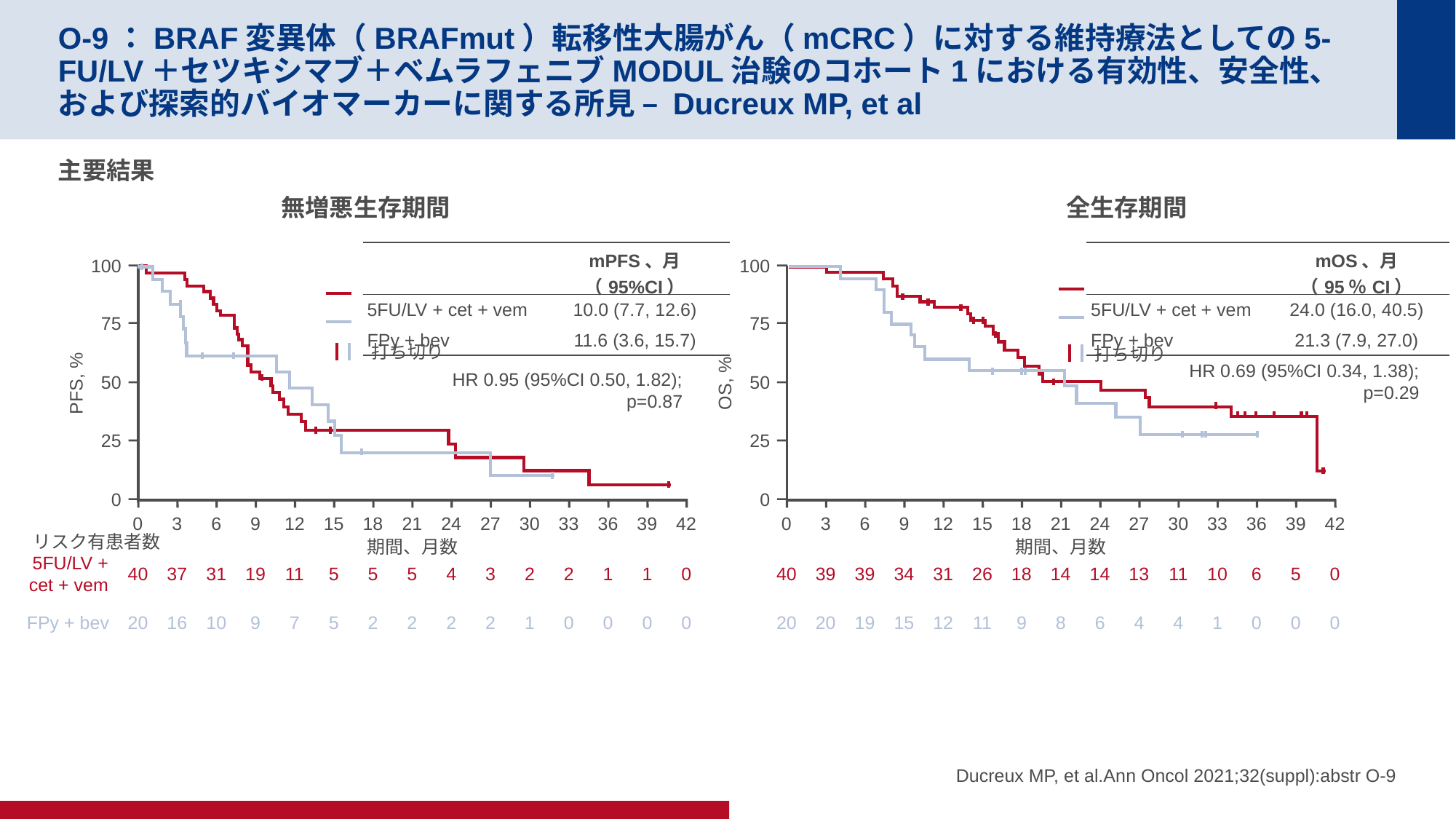

# O-9：BRAF変異体（BRAFmut）転移性大腸がん（mCRC）に対する維持療法としての5-FU/LV＋セツキシマブ＋ベムラフェニブMODUL治験のコホート1における有効性、安全性、および探索的バイオマーカーに関する所見 – Ducreux MP, et al
主要結果
無増悪生存期間
100

75

50
PFS, %

25

0

打ち切り

0
3
6
9
12
15
18
21
24
27
30
33
36
39
42
リスク有患者数
期間、月数
5FU/LV +
cet + vem
40
37
31
19
11
5
5
5
4
3
2
2
1
1
0
FPy + bev
20
16
10
9
7
5
2
2
2
2
1
0
0
0
0
全生存期間
|  | mPFS、月（95%CI） |
| --- | --- |
| 5FU/LV + cet + vem | 10.0 (7.7, 12.6) |
| FPy + bev | 11.6 (3.6, 15.7) |
|  | mOS、月（95％CI） |
| --- | --- |
| 5FU/LV + cet + vem | 24.0 (16.0, 40.5) |
| FPy + bev | 21.3 (7.9, 27.0) |
100

75

50
OS, %

25

0

打ち切り
HR 0.69 (95%CI 0.34, 1.38);
p=0.29
HR 0.95 (95%CI 0.50, 1.82);
p=0.87

0
3
6
9
12
15
18
21
24
27
30
33
36
39
42
期間、月数
40
39
39
34
31
26
18
14
14
13
11
10
6
5
0
20
20
19
15
12
11
9
8
6
4
4
1
0
0
0
Ducreux MP, et al.Ann Oncol 2021;32(suppl):abstr O-9